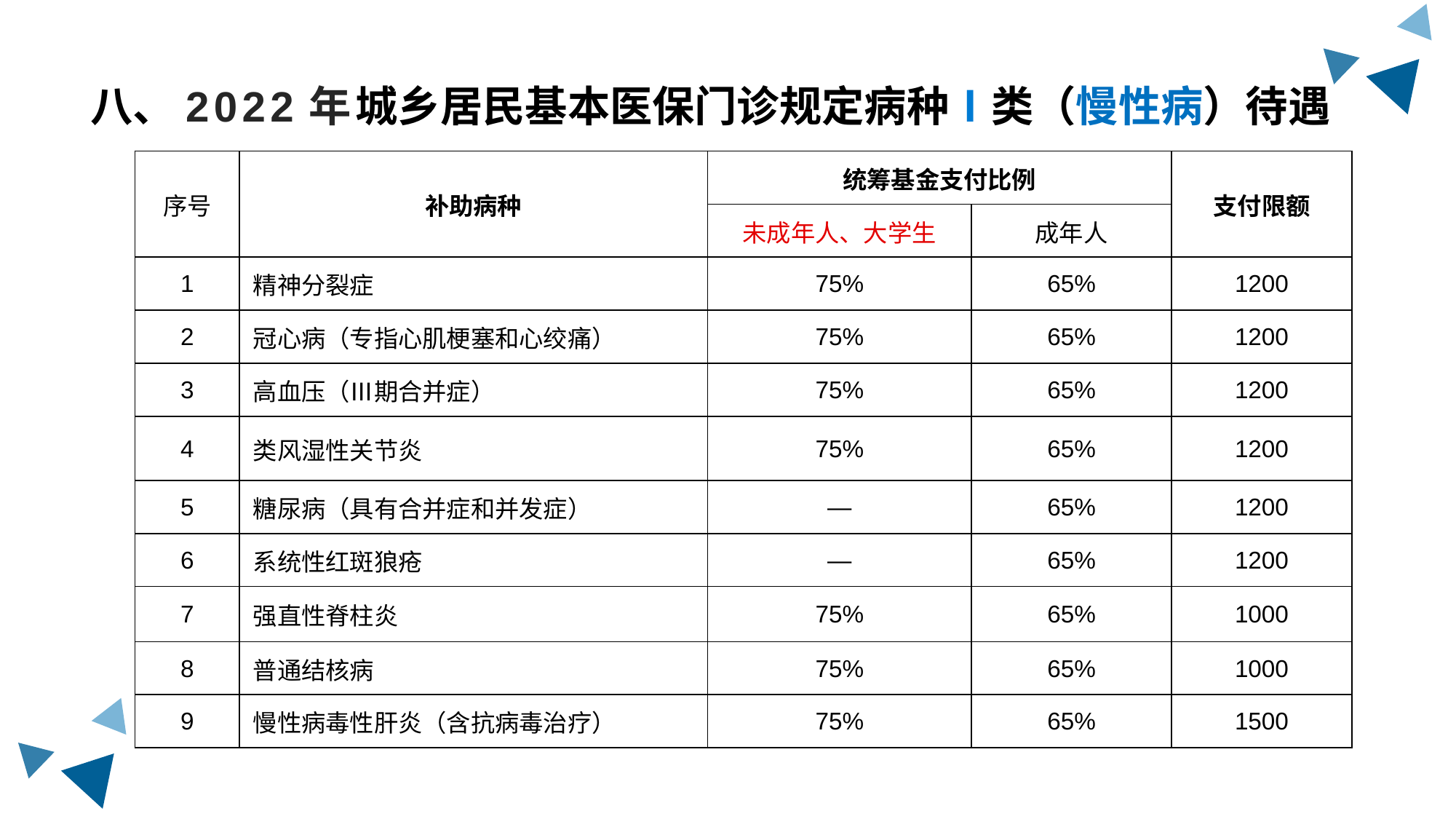

八、2022年城乡居民基本医保门诊规定病种Ⅰ类（慢性病）待遇
| 序号 | 补助病种 | 统筹基金支付比例 |  | 支付限额 |
| --- | --- | --- | --- | --- |
|  |  | 未成年人、大学生 | 成年人 |  |
| 1 | 精神分裂症 | 75% | 65% | 1200 |
| 2 | 冠心病（专指心肌梗塞和心绞痛） | 75% | 65% | 1200 |
| 3 | 高血压（Ⅲ期合并症） | 75% | 65% | 1200 |
| 4 | 类风湿性关节炎 | 75% | 65% | 1200 |
| 5 | 糖尿病（具有合并症和并发症） | — | 65% | 1200 |
| 6 | 系统性红斑狼疮 | — | 65% | 1200 |
| 7 | 强直性脊柱炎 | 75% | 65% | 1000 |
| 8 | 普通结核病 | 75% | 65% | 1000 |
| 9 | 慢性病毒性肝炎（含抗病毒治疗） | 75% | 65% | 1500 |